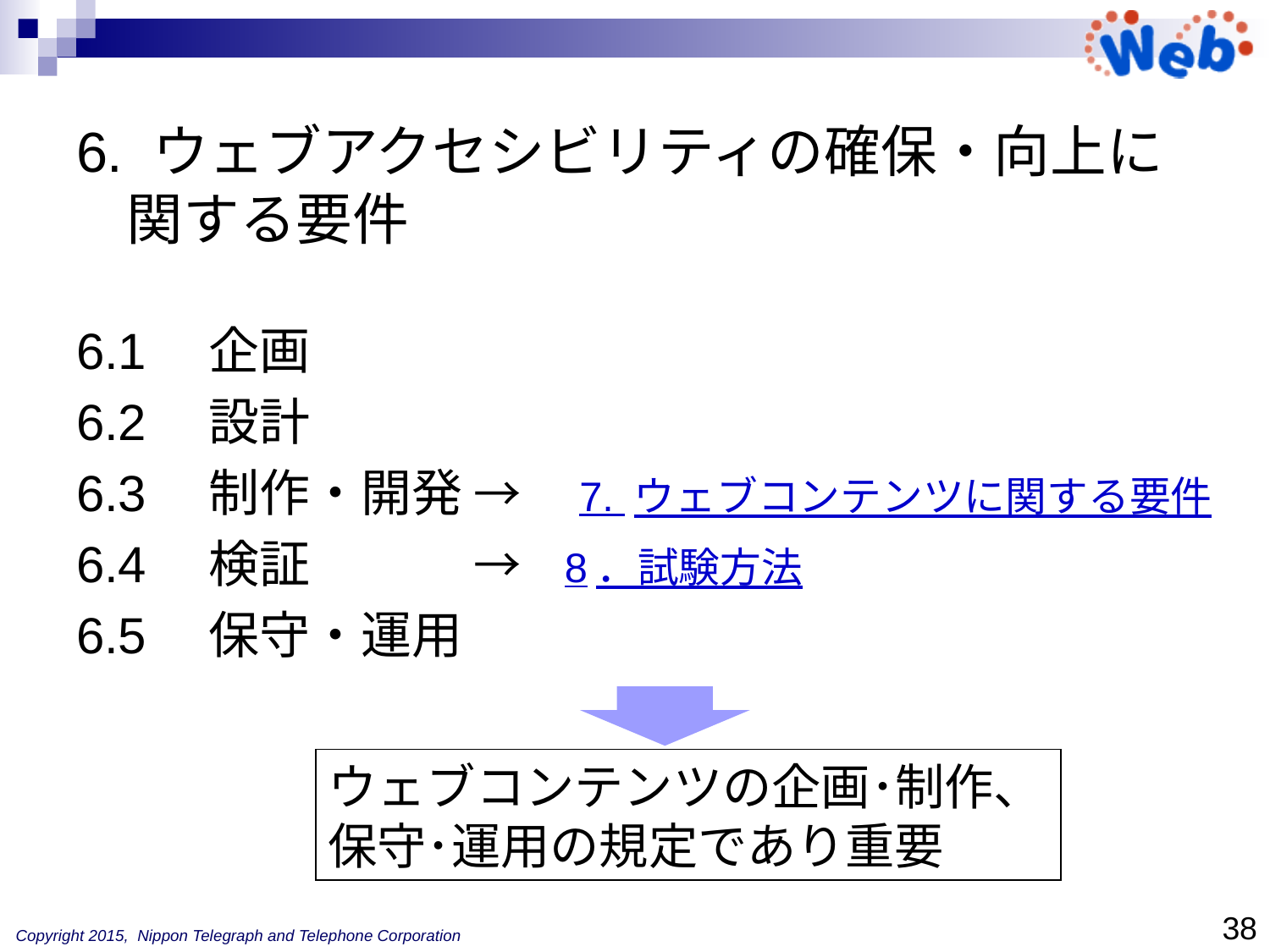

# 6. ウェブアクセシビリティの確保・向上に 関する要件
6.1　企画
6.2　設計
6.3　制作・開発 →　7. ウェブコンテンツに関する要件
6.4　検証　　　 →    8．試験方法
6.5　保守・運用

ウェブコンテンツの企画･制作、保守･運用の規定であり重要
38